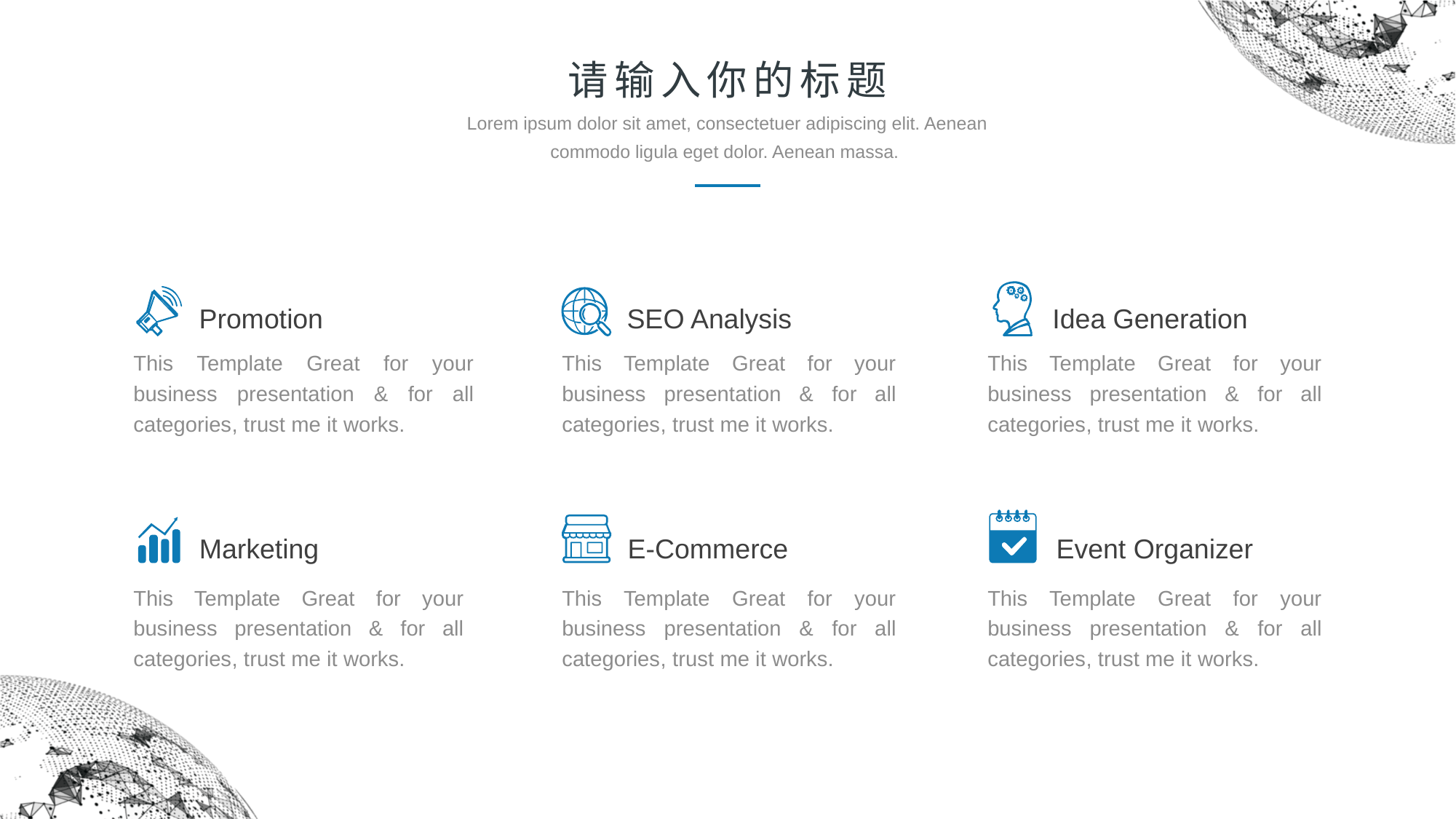

请输入你的标题
Lorem ipsum dolor sit amet, consectetuer adipiscing elit. Aenean commodo ligula eget dolor. Aenean massa.

Promotion
SEO Analysis
Idea Generation
This Template Great for your business presentation & for all categories, trust me it works.
This Template Great for your business presentation & for all categories, trust me it works.
This Template Great for your business presentation & for all categories, trust me it works.

Marketing
E-Commerce
Event Organizer
This Template Great for your business presentation & for all categories, trust me it works.
This Template Great for your business presentation & for all categories, trust me it works.
This Template Great for your business presentation & for all categories, trust me it works.